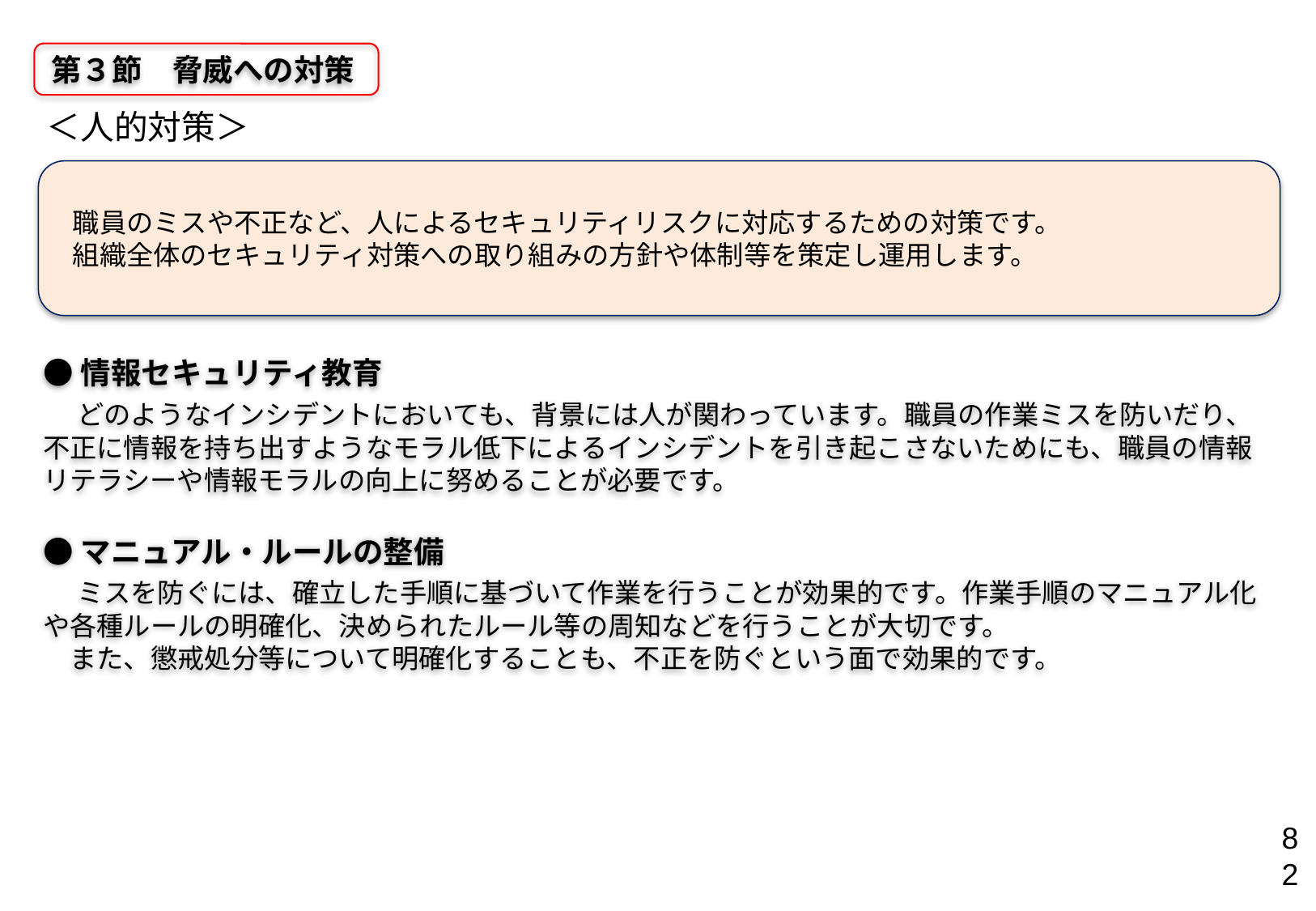

第３節　脅威への対策

●情報セキュリティ教育
　どのようなインシデントにおいても、背景には人が関わっています。職員の作業ミスを防いだり、不正に情報を持ち出すようなモラル低下によるインシデントを引き起こさないためにも、職員の情報リテラシーや情報モラルの向上に努めることが必要です。

●マニュアル・ルールの整備
　ミスを防ぐには、確立した手順に基づいて作業を行うことが効果的です。作業手順のマニュアル化や各種ルールの明確化、決められたルール等の周知などを行うことが大切です。
　また、懲戒処分等について明確化することも、不正を防ぐという面で効果的です。
＜人的対策＞

　職員のミスや不正など、人によるセキュリティリスクに対応するための対策です。
　組織全体のセキュリティ対策への取り組みの方針や体制等を策定し運用します。
82